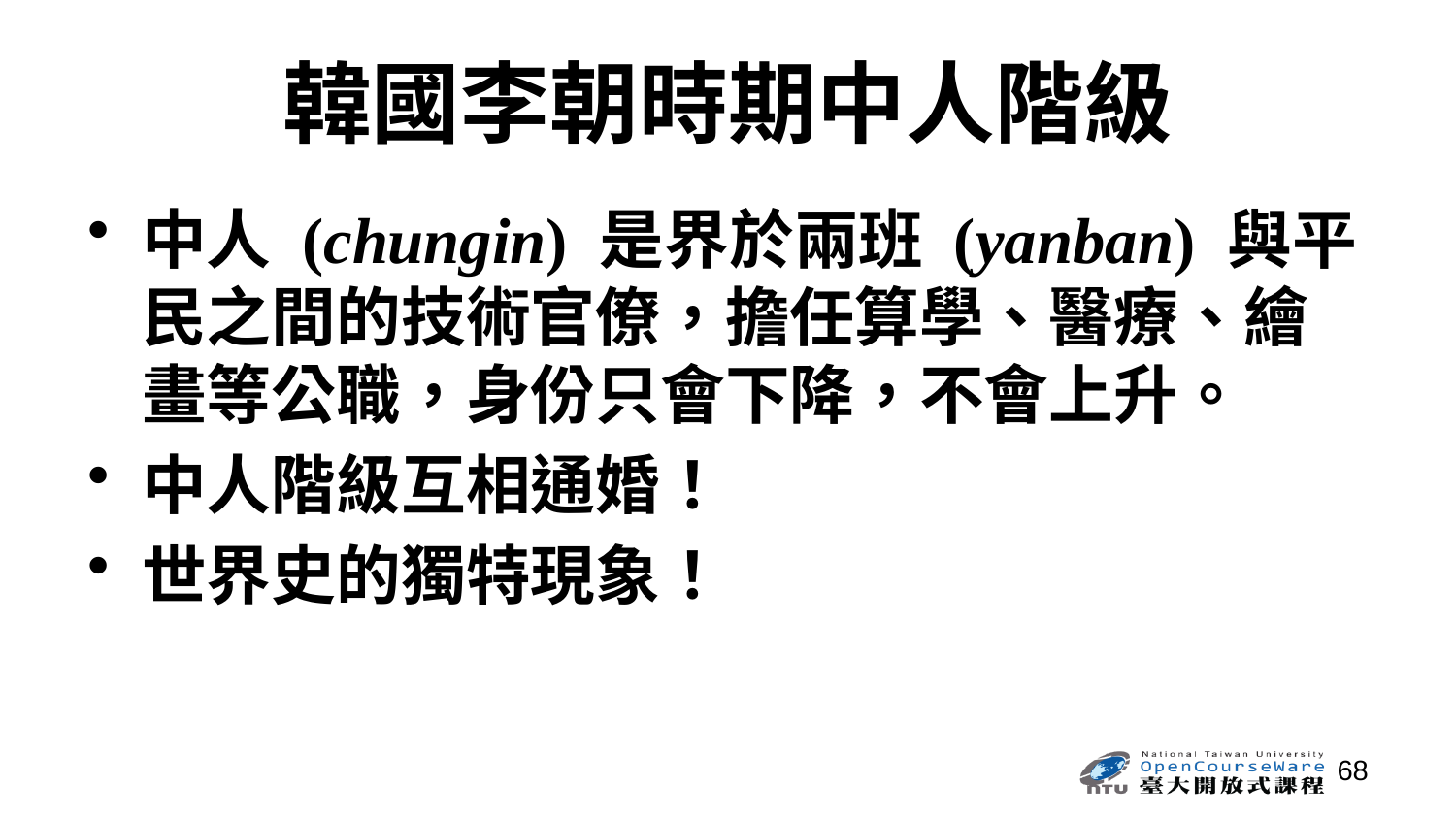

# 韓國李朝時期中人階級
中人 (chungin) 是界於兩班 (yanban) 與平民之間的技術官僚，擔任算學、醫療、繪畫等公職，身份只會下降，不會上升。
中人階級互相通婚！
世界史的獨特現象！
68